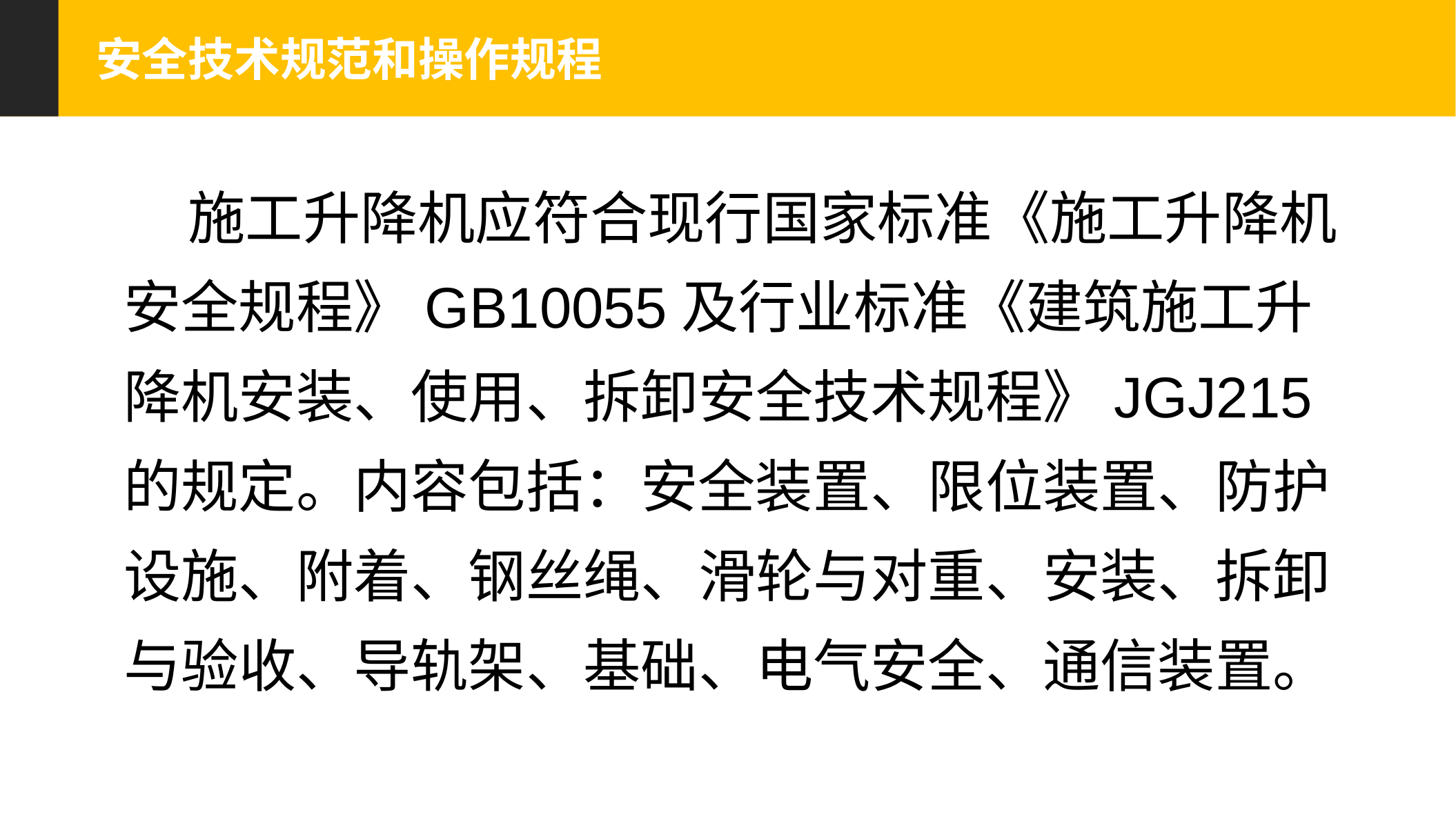

安全技术规范和操作规程
    施工升降机应符合现行国家标准《施工升降机安全规程》GB10055及行业标准《建筑施工升降机安装、使用、拆卸安全技术规程》JGJ215的规定。内容包括：安全装置、限位装置、防护设施、附着、钢丝绳、滑轮与对重、安装、拆卸与验收、导轨架、基础、电气安全、通信装置。